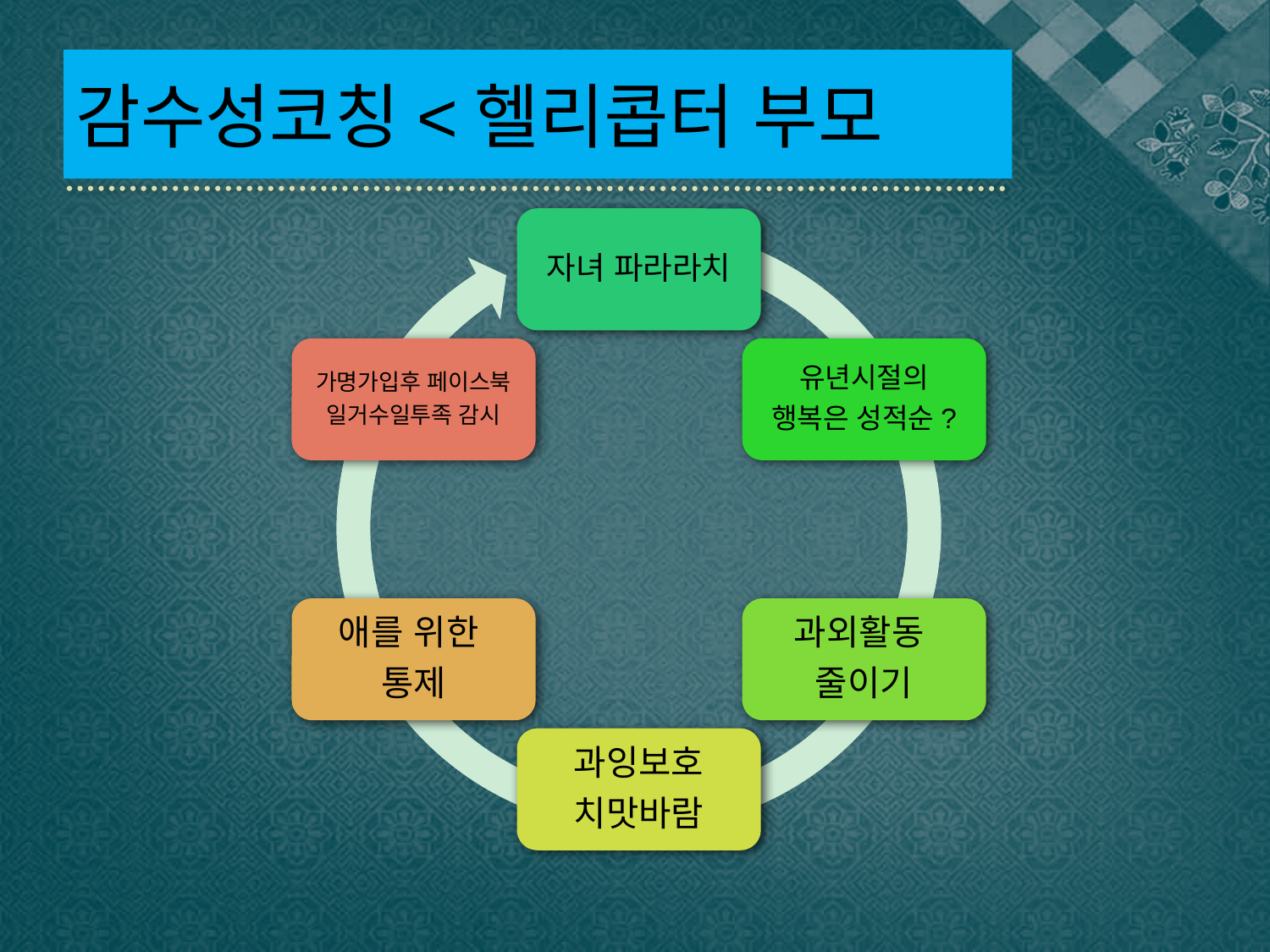

# 감수성코칭<헬리콥터 부모
자녀 파라라치
유년시절의
행복은 성적순?
과외활동
줄이기
과잉보호
치맛바람
애를 위한
통제
가명가입후 페이스북
일거수일투족 감시